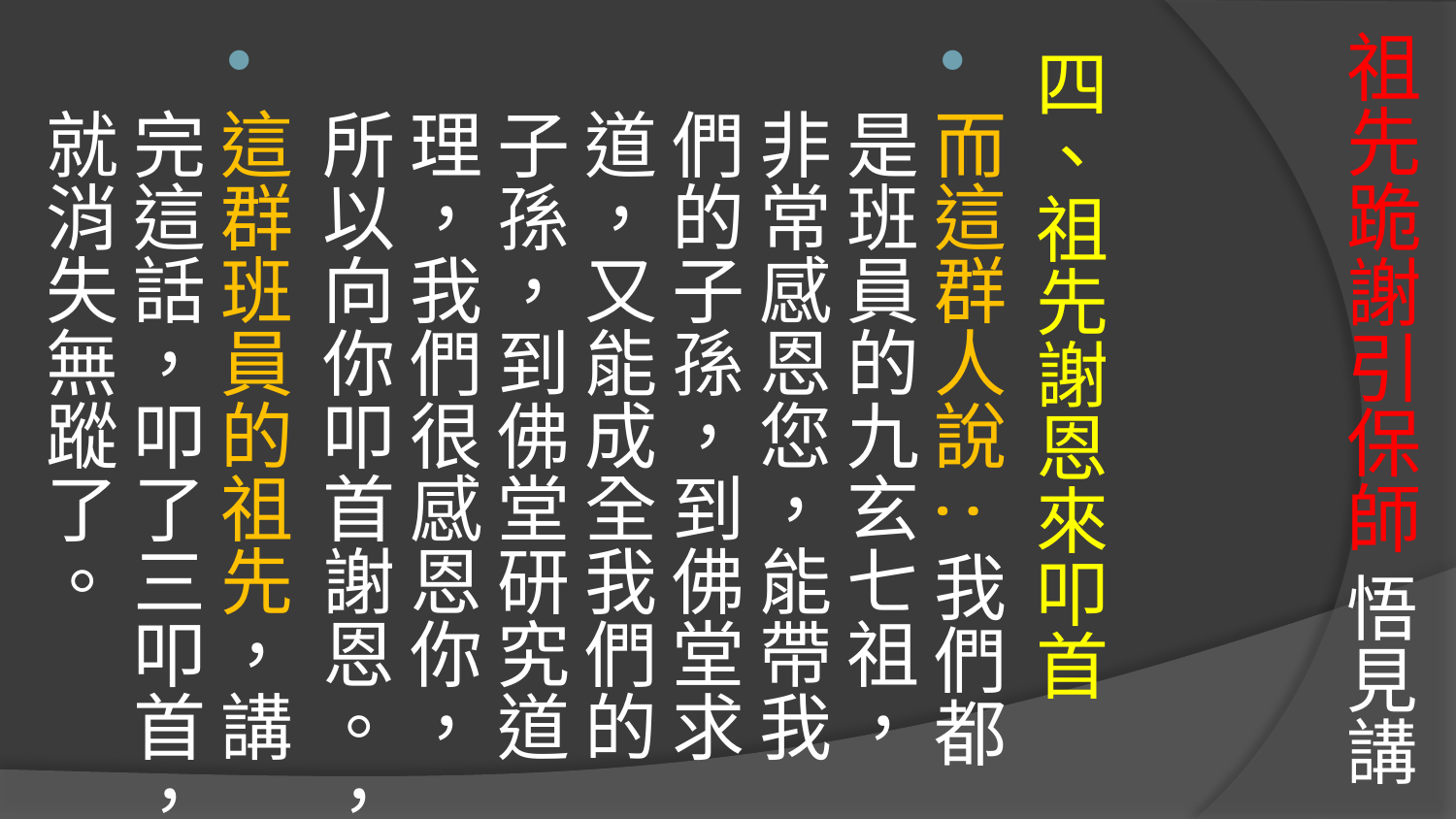

# 祖先跪謝引保師 悟見講
四、祖先謝恩來叩首
而這群人說:我們都是班員的九玄七祖，非常感恩您，能帶我們的子孫，到佛堂求道，又能成全我們的子孫，到佛堂研究道理，我們很感恩你，所以向你叩首謝恩。，
這群班員的祖先，講完這話，叩了三叩首，就消失無蹤了。